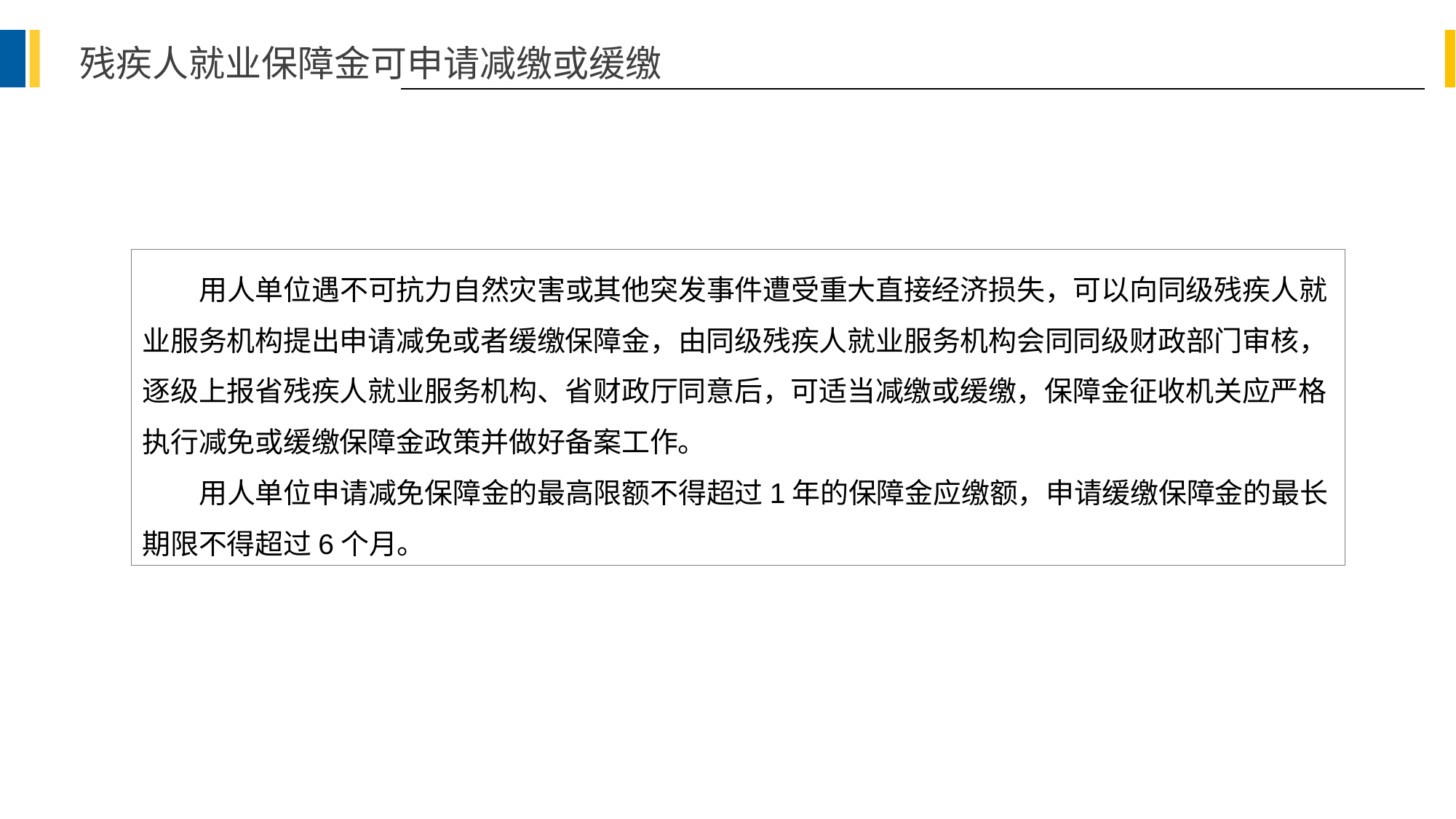

残疾人就业保障金可申请减缴或缓缴
用人单位遇不可抗力自然灾害或其他突发事件遭受重大直接经济损失，可以向同级残疾人就业服务机构提出申请减免或者缓缴保障金，由同级残疾人就业服务机构会同同级财政部门审核，逐级上报省残疾人就业服务机构、省财政厅同意后，可适当减缴或缓缴，保障金征收机关应严格执行减免或缓缴保障金政策并做好备案工作。
用人单位申请减免保障金的最高限额不得超过1年的保障金应缴额，申请缓缴保障金的最长期限不得超过6个月。